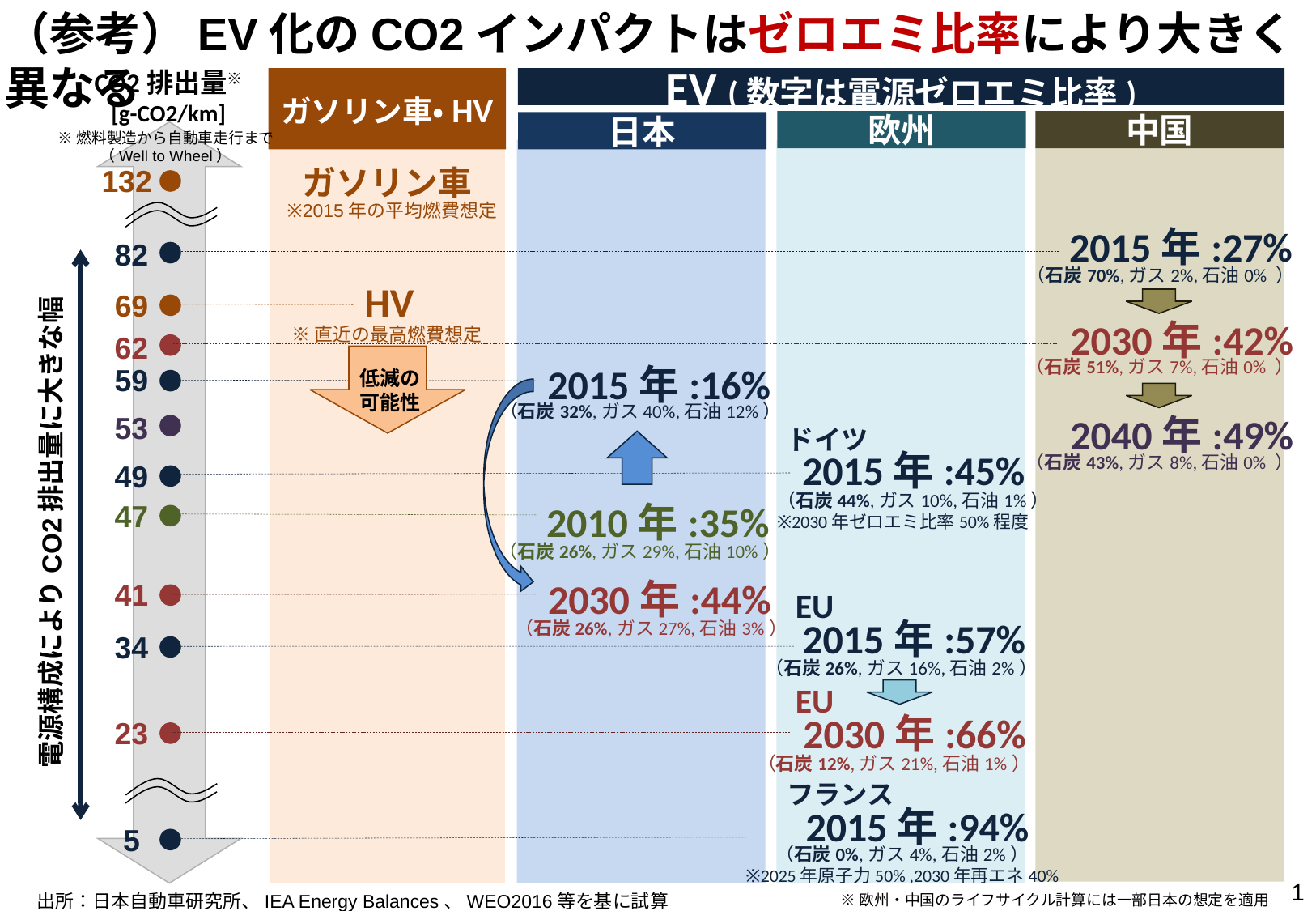

（参考）EV化のCO2インパクトはゼロエミ比率により大きく異なる
CO2排出量※
[g-CO2/km]
EV (数字は電源ゼロエミ比率)
ガソリン車・HV
欧州
中国
日本

※燃料製造から自動車走行まで
（Well to Wheel）

ガソリン車

132

※2015年の平均燃費想定

2015年:27%
82

（石炭70%,ガス2%,石油0% ）
HV
69

2030年:42%
※直近の最高燃費想定
62

（石炭51%,ガス7%,石油0% ）
2015年:16%
59
低減の
可能性

（石炭32%,ガス40%,石油12%）
2040年:49%
53
ドイツ

2015年:45%
（石炭43%,ガス8%,石油0% ）
49

（石炭44%,ガス10%,石油1%）
※2030年ゼロエミ比率50%程度
2010年:35%
47

電源構成によりCO2排出量に大きな幅
（石炭26%,ガス29%,石油10%）
2030年:44%
41
EU

2015年:57%
（石炭26%,ガス27%,石油3%）
34

（石炭26%,ガス16%,石油2%）
EU

2030年:66%
23

（石炭12%,ガス21%,石油1%）
フランス

2015年:94%
5

（石炭0%,ガス4%,石油2%）
※2025年原子力50% ,2030年再エネ40%
1
出所：日本自動車研究所、IEA Energy Balances、WEO2016等を基に試算
※欧州・中国のライフサイクル計算には一部日本の想定を適用